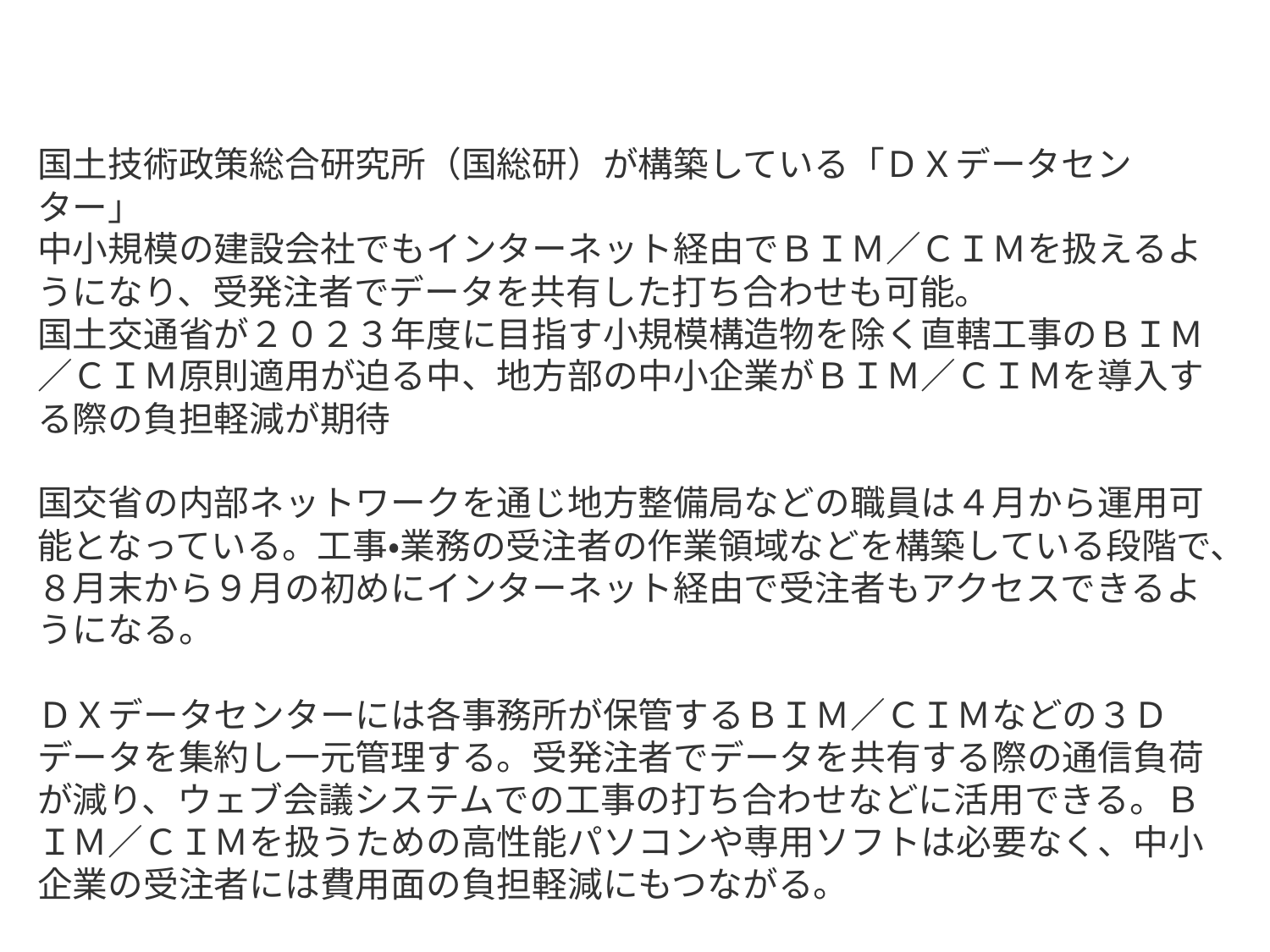

国土技術政策総合研究所（国総研）が構築している「ＤＸデータセンター」
中小規模の建設会社でもインターネット経由でＢＩＭ／ＣＩＭを扱えるようになり、受発注者でデータを共有した打ち合わせも可能。
国土交通省が２０２３年度に目指す小規模構造物を除く直轄工事のＢＩＭ／ＣＩＭ原則適用が迫る中、地方部の中小企業がＢＩＭ／ＣＩＭを導入する際の負担軽減が期待
国交省の内部ネットワークを通じ地方整備局などの職員は４月から運用可能となっている。工事・業務の受注者の作業領域などを構築している段階で、８月末から９月の初めにインターネット経由で受注者もアクセスできるようになる。
ＤＸデータセンターには各事務所が保管するＢＩＭ／ＣＩＭなどの３Ｄデータを集約し一元管理する。受発注者でデータを共有する際の通信負荷が減り、ウェブ会議システムでの工事の打ち合わせなどに活用できる。ＢＩＭ／ＣＩＭを扱うための高性能パソコンや専用ソフトは必要なく、中小企業の受注者には費用面の負担軽減にもつながる。